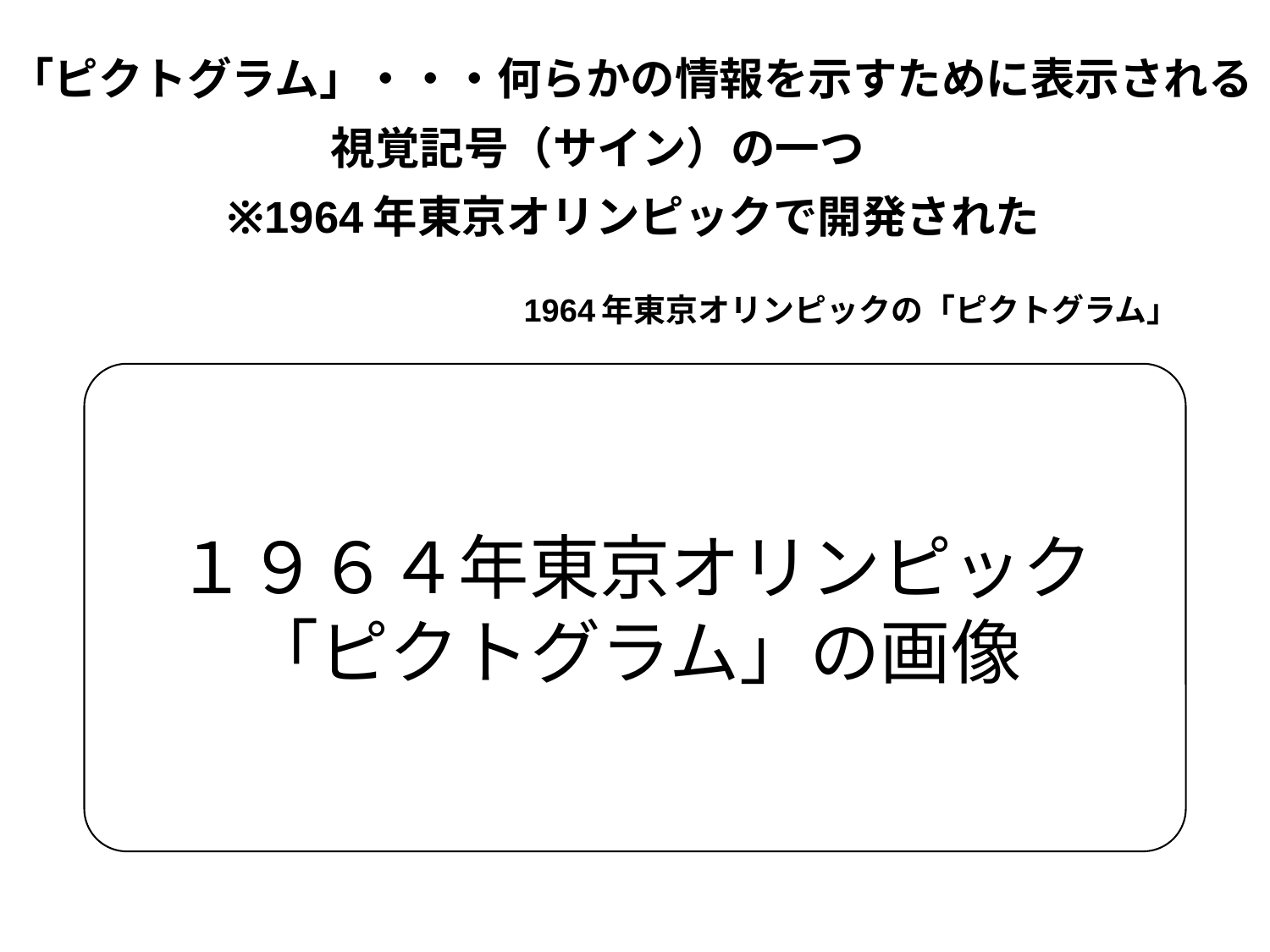

「ピクトグラム」・・・何らかの情報を示すために表示される
　　　　　　　 視覚記号（サイン）の一つ
※1964年東京オリンピックで開発された
1964年東京オリンピックの「ピクトグラム」
１９６４年東京オリンピック
「ピクトグラム」の画像